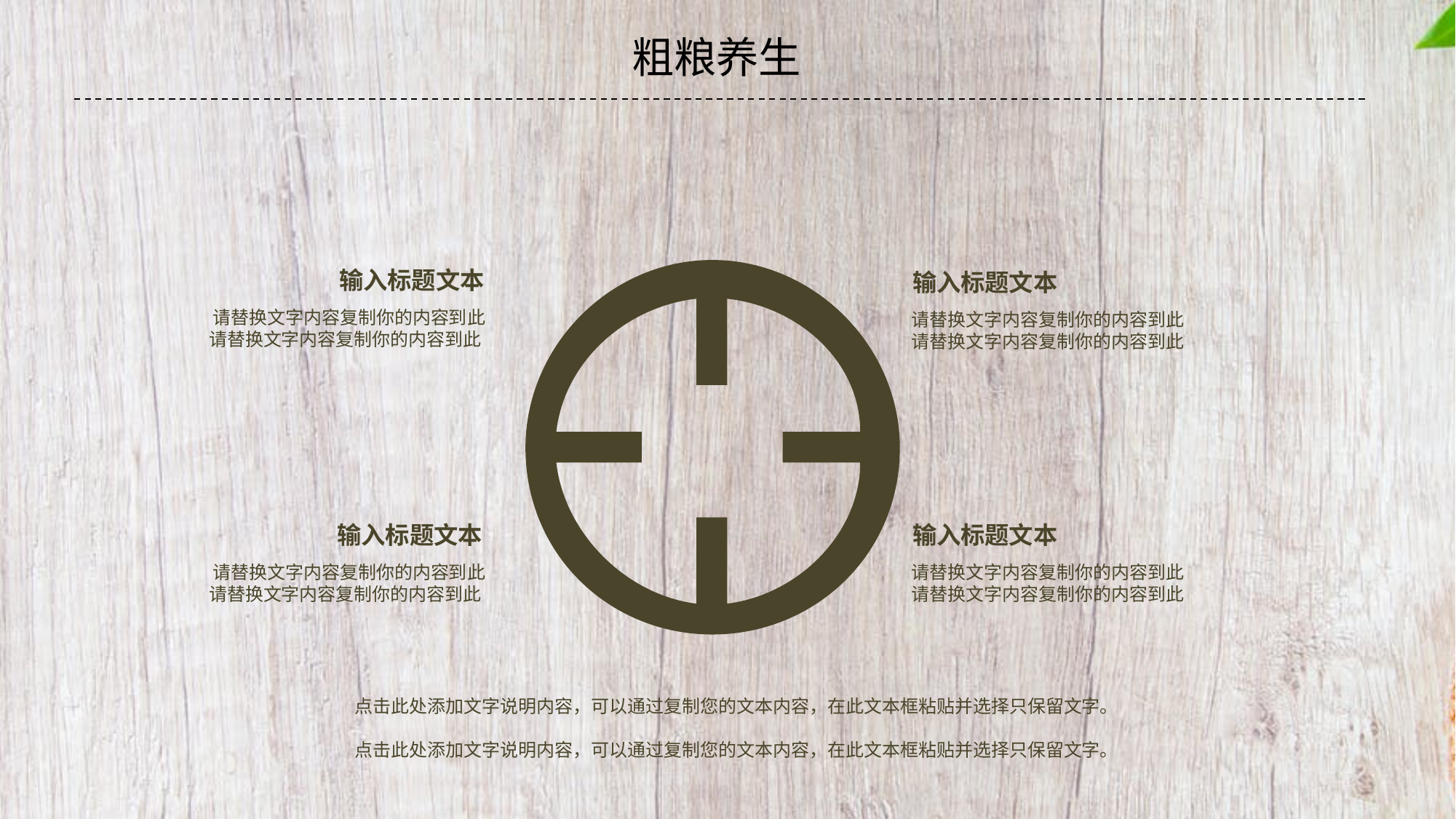

粗粮养生
#
输入标题文本

输入标题文本
请替换文字内容复制你的内容到此
请替换文字内容复制你的内容到此
请替换文字内容复制你的内容到此
请替换文字内容复制你的内容到此
输入标题文本
输入标题文本
请替换文字内容复制你的内容到此
请替换文字内容复制你的内容到此
请替换文字内容复制你的内容到此
请替换文字内容复制你的内容到此
点击此处添加文字说明内容，可以通过复制您的文本内容，在此文本框粘贴并选择只保留文字。

点击此处添加文字说明内容，可以通过复制您的文本内容，在此文本框粘贴并选择只保留文字。